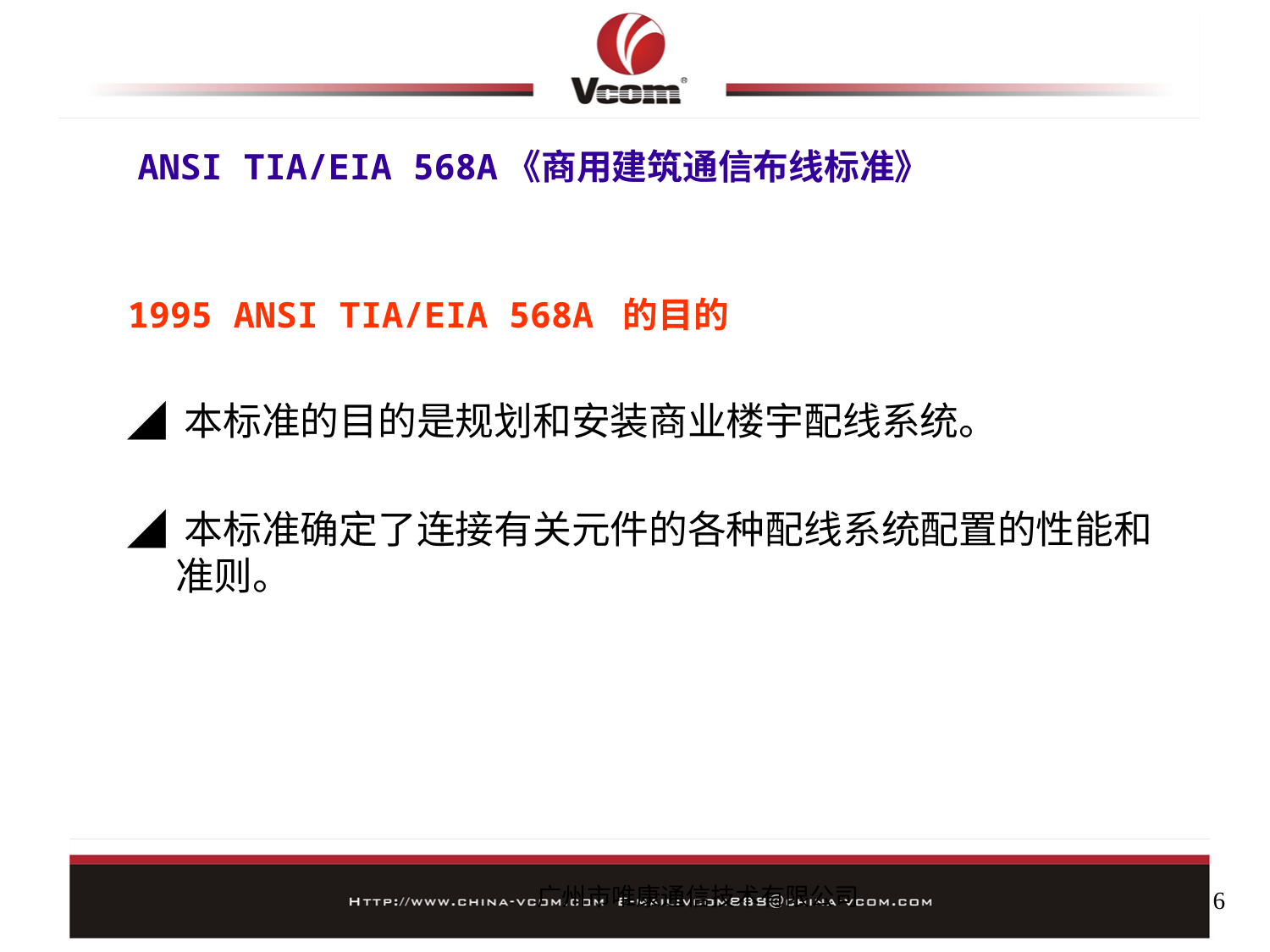

# ANSI TIA/EIA 568A《商用建筑通信布线标准》
1995 ANSI TIA/EIA 568A 的目的

◢ 本标准的目的是规划和安装商业楼宇配线系统。

◢ 本标准确定了连接有关元件的各种配线系统配置的性能和准则。
广州市唯康通信技术有限公司
6